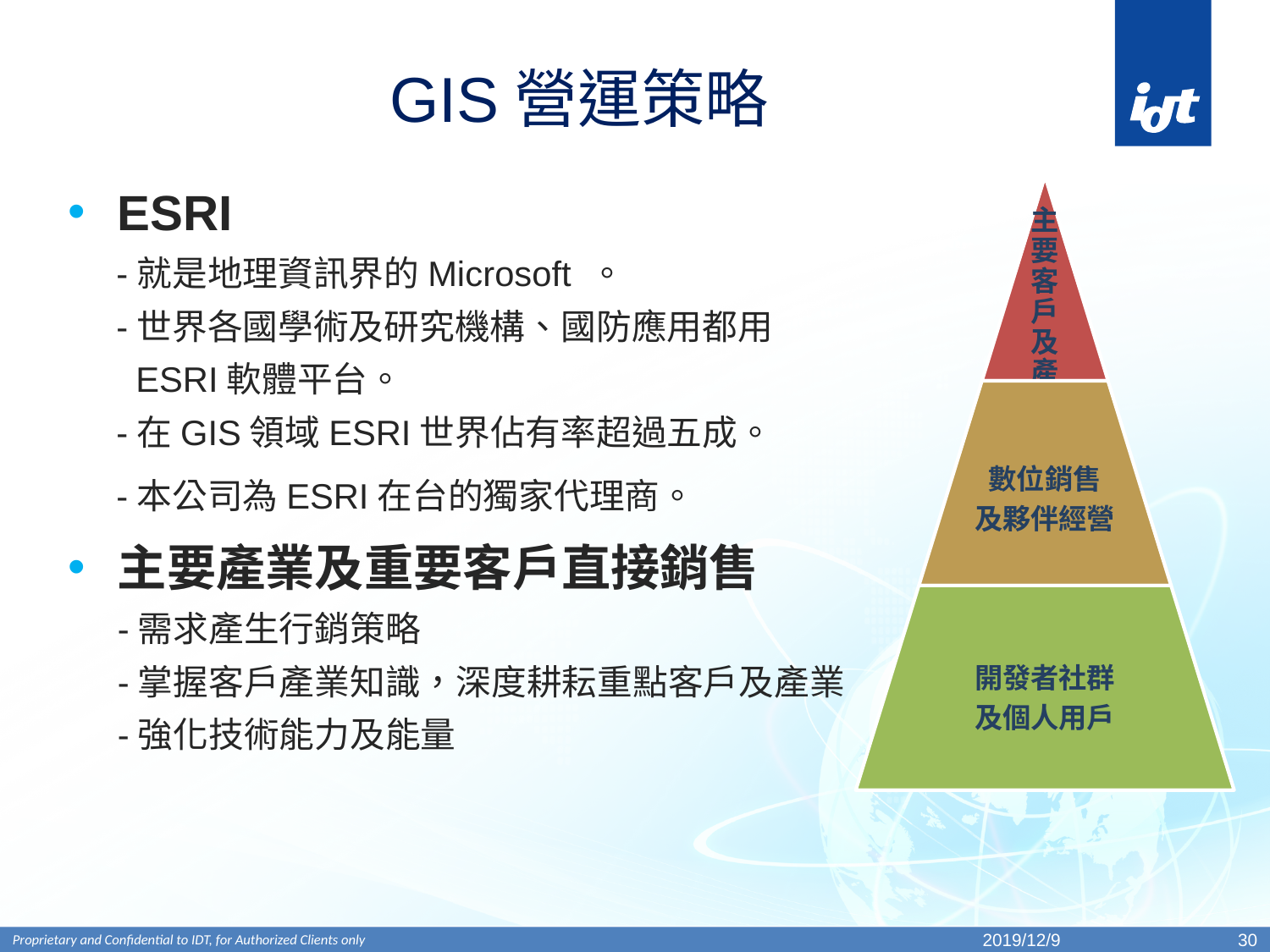

# GIS營運策略
ESRI
     -就是地理資訊界的Microsoft 。
     -世界各國學術及研究機構、國防應用都用
       ESRI軟體平台。
     -在GIS領域ESRI世界佔有率超過五成。
     -本公司為ESRI在台的獨家代理商。
主要產業及重要客戶直接銷售
-需求產生行銷策略
-掌握客戶產業知識，深度耕耘重點客戶及產業
-強化技術能力及能量
主要客戶及產業
數位銷售
及夥伴經營
開發者社群
及個人用戶
2019/12/9
30